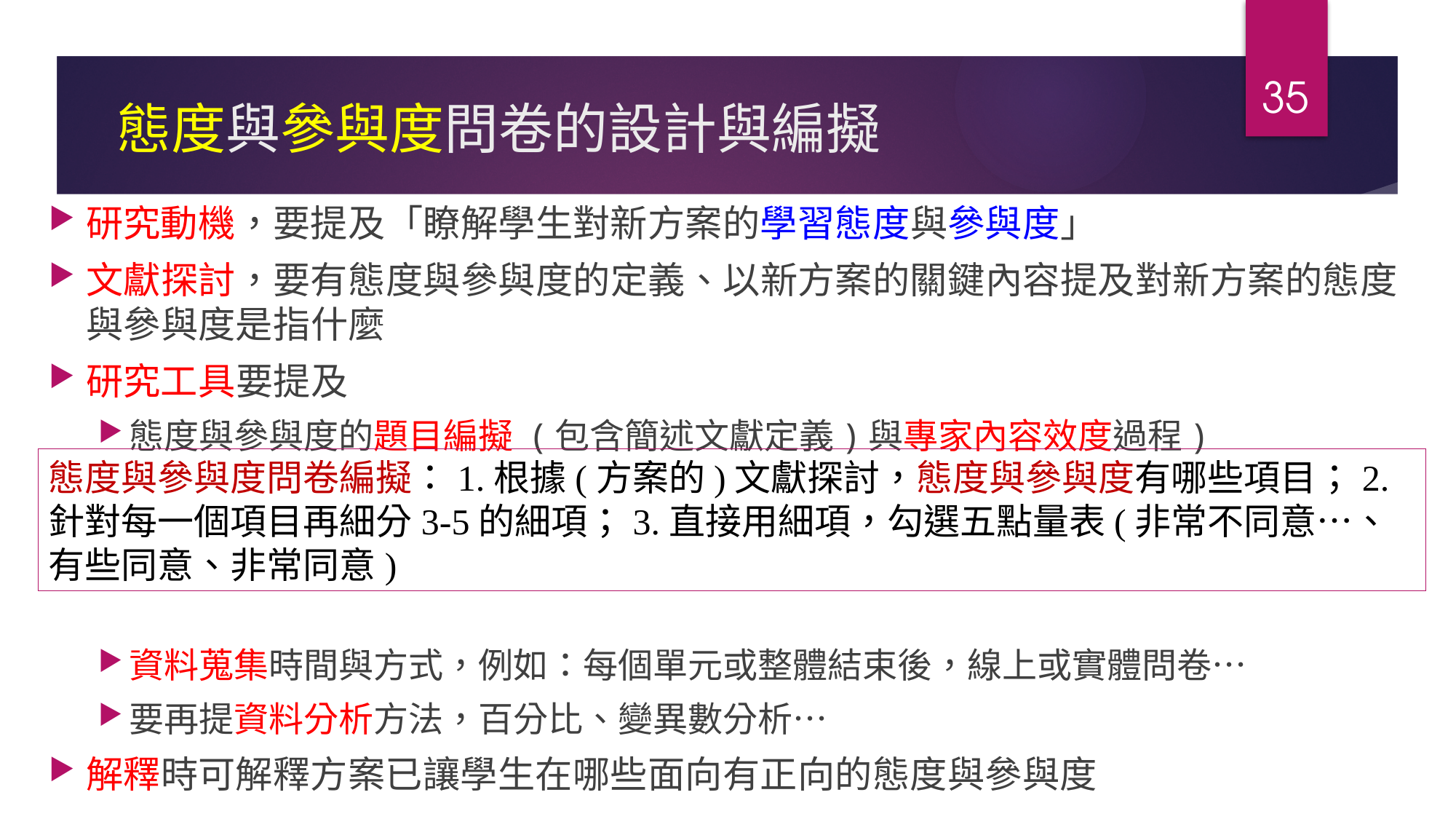

35
# 態度與參與度問卷的設計與編擬
研究動機，要提及「瞭解學生對新方案的學習態度與參與度」
文獻探討，要有態度與參與度的定義、以新方案的關鍵內容提及對新方案的態度與參與度是指什麼
研究工具要提及
態度與參與度的題目編擬 (包含簡述文獻定義)與專家內容效度過程)

資料蒐集時間與方式，例如：每個單元或整體結束後，線上或實體問卷…
要再提資料分析方法，百分比、變異數分析…
解釋時可解釋方案已讓學生在哪些面向有正向的態度與參與度
態度與參與度問卷編擬：1.根據(方案的)文獻探討，態度與參與度有哪些項目；2.針對每一個項目再細分3-5的細項；3.直接用細項，勾選五點量表(非常不同意…、有些同意、非常同意)